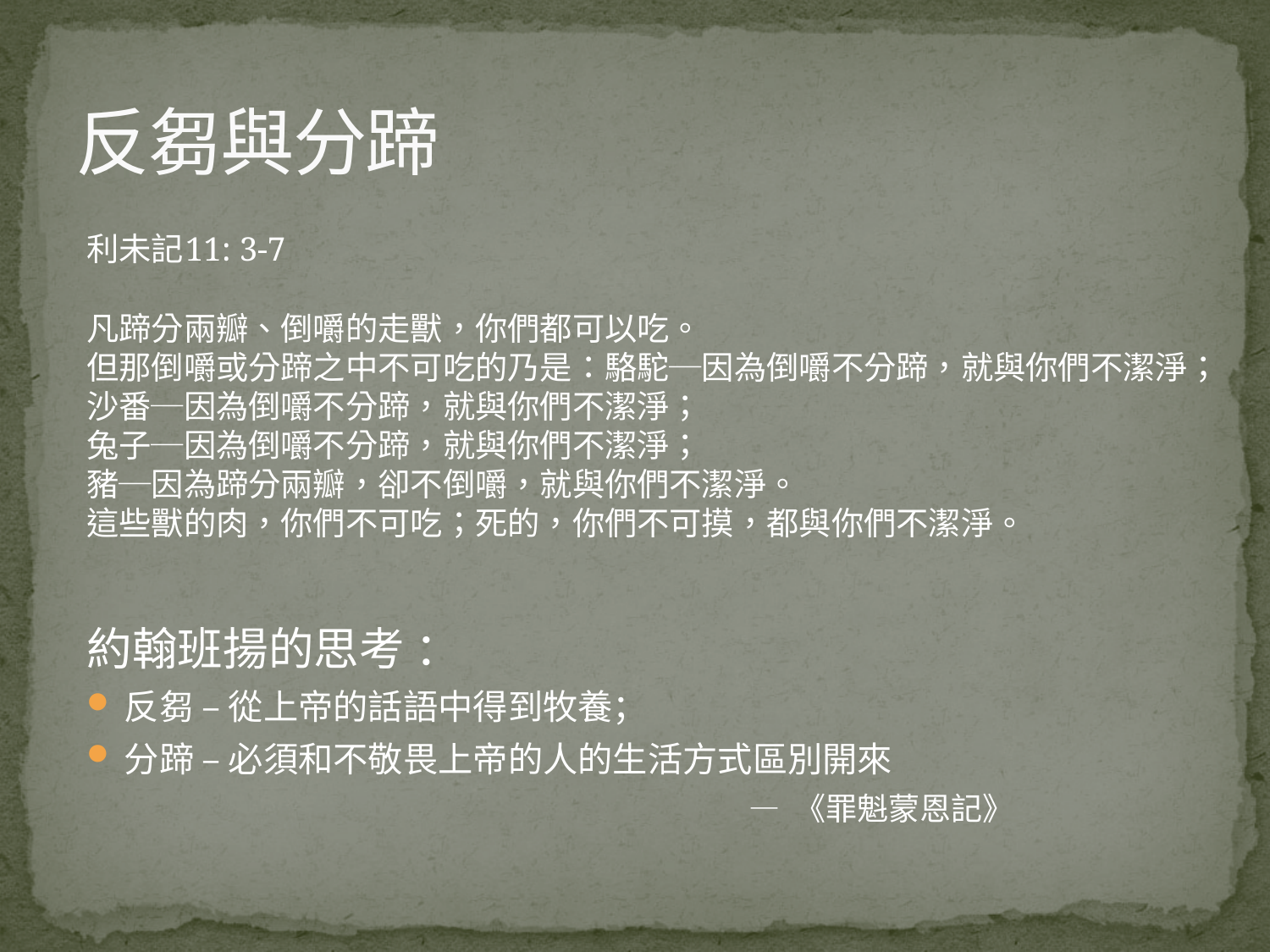

# 反芻與分蹄
利未記11: 3-7

凡蹄分兩瓣、倒嚼的走獸，你們都可以吃。
但那倒嚼或分蹄之中不可吃的乃是：駱駝─因為倒嚼不分蹄，就與你們不潔淨；
沙番─因為倒嚼不分蹄，就與你們不潔淨；
兔子─因為倒嚼不分蹄，就與你們不潔淨；
豬─因為蹄分兩瓣，卻不倒嚼，就與你們不潔淨。
這些獸的肉，你們不可吃；死的，你們不可摸，都與你們不潔淨。

約翰班揚的思考 ：
反芻 – 從上帝的話語中得到牧養；
分蹄 – 必須和不敬畏上帝的人的生活方式區別開來
 — 《罪魁蒙恩記》